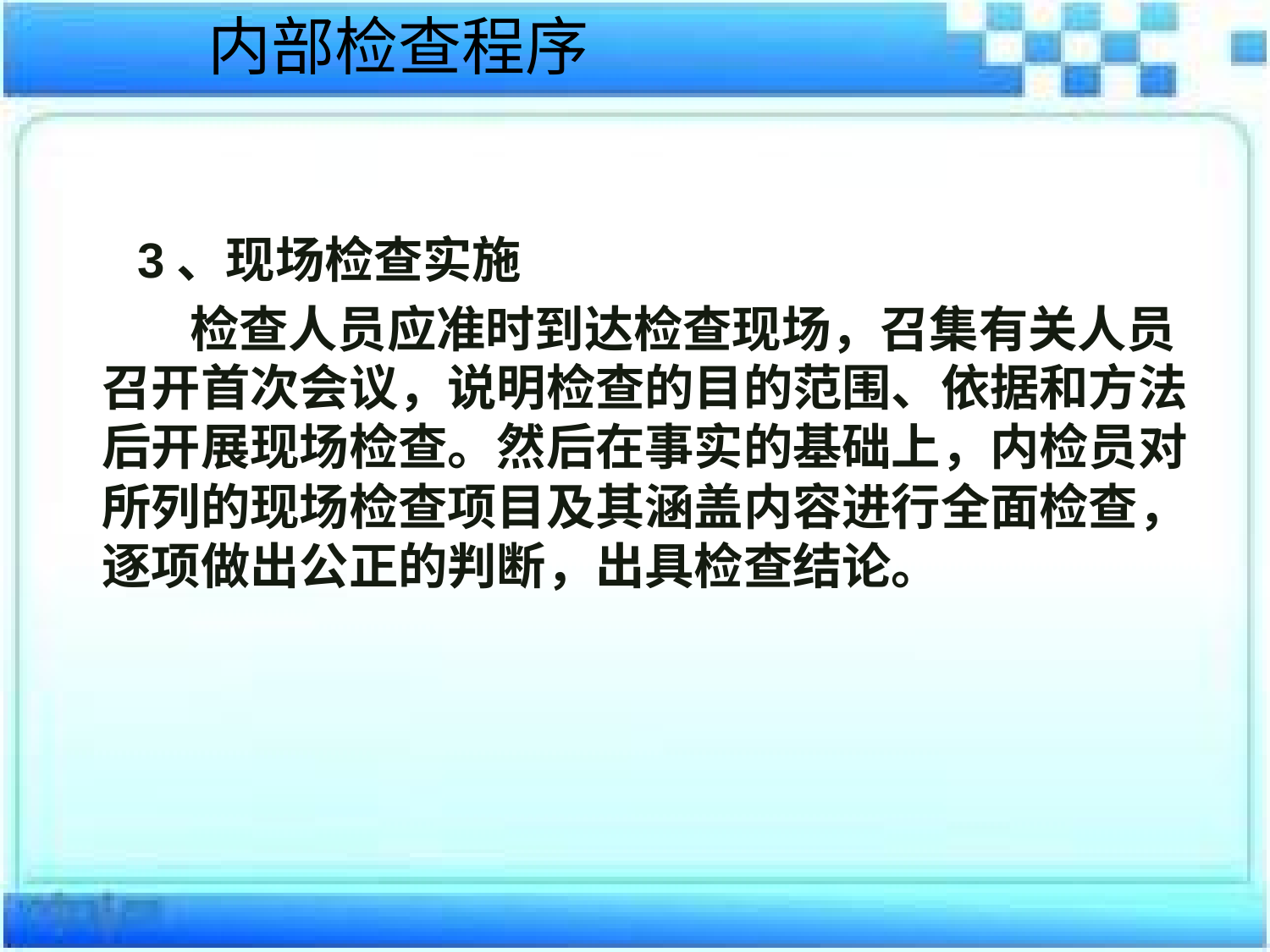

内部检查程序
      3、现场检查实施
           检查人员应准时到达检查现场，召集有关人员召开首次会议，说明检查的目的范围、依据和方法后开展现场检查。然后在事实的基础上，内检员对所列的现场检查项目及其涵盖内容进行全面检查，逐项做出公正的判断，出具检查结论。